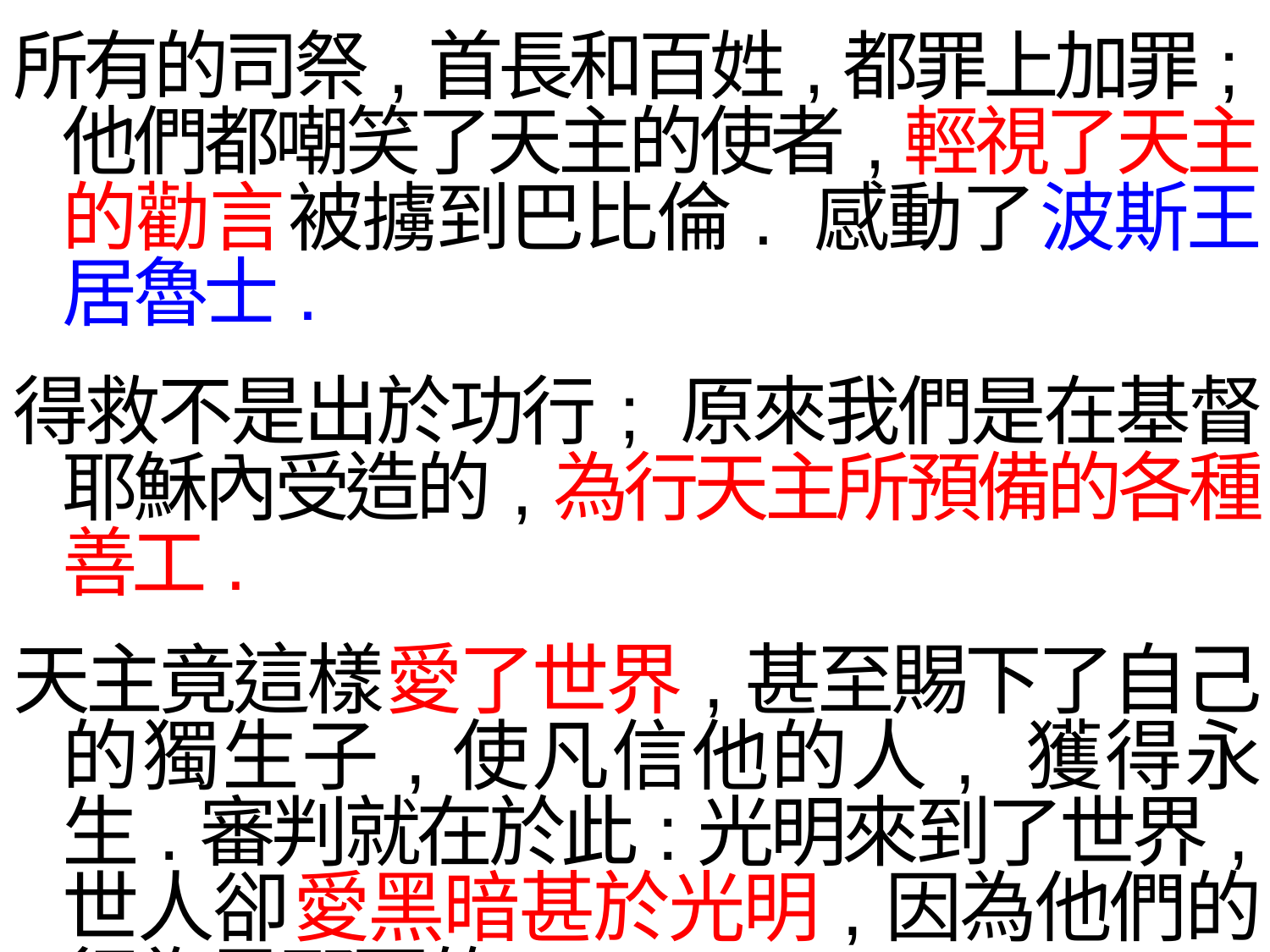

所有的司祭,首長和百姓,都罪上加罪;他們都嘲笑了天主的使者,輕視了天主的勸言被擄到巴比倫. 感動了波斯王居魯士.
得救不是出於功行; 原來我們是在基督耶穌內受造的,為行天主所預備的各種善工.
天主竟這樣愛了世界,甚至賜下了自己的獨生子,使凡信他的人, 獲得永生.審判就在於此:光明來到了世界,世人卻愛黑暗甚於光明,因為他們的行為是邪惡的.